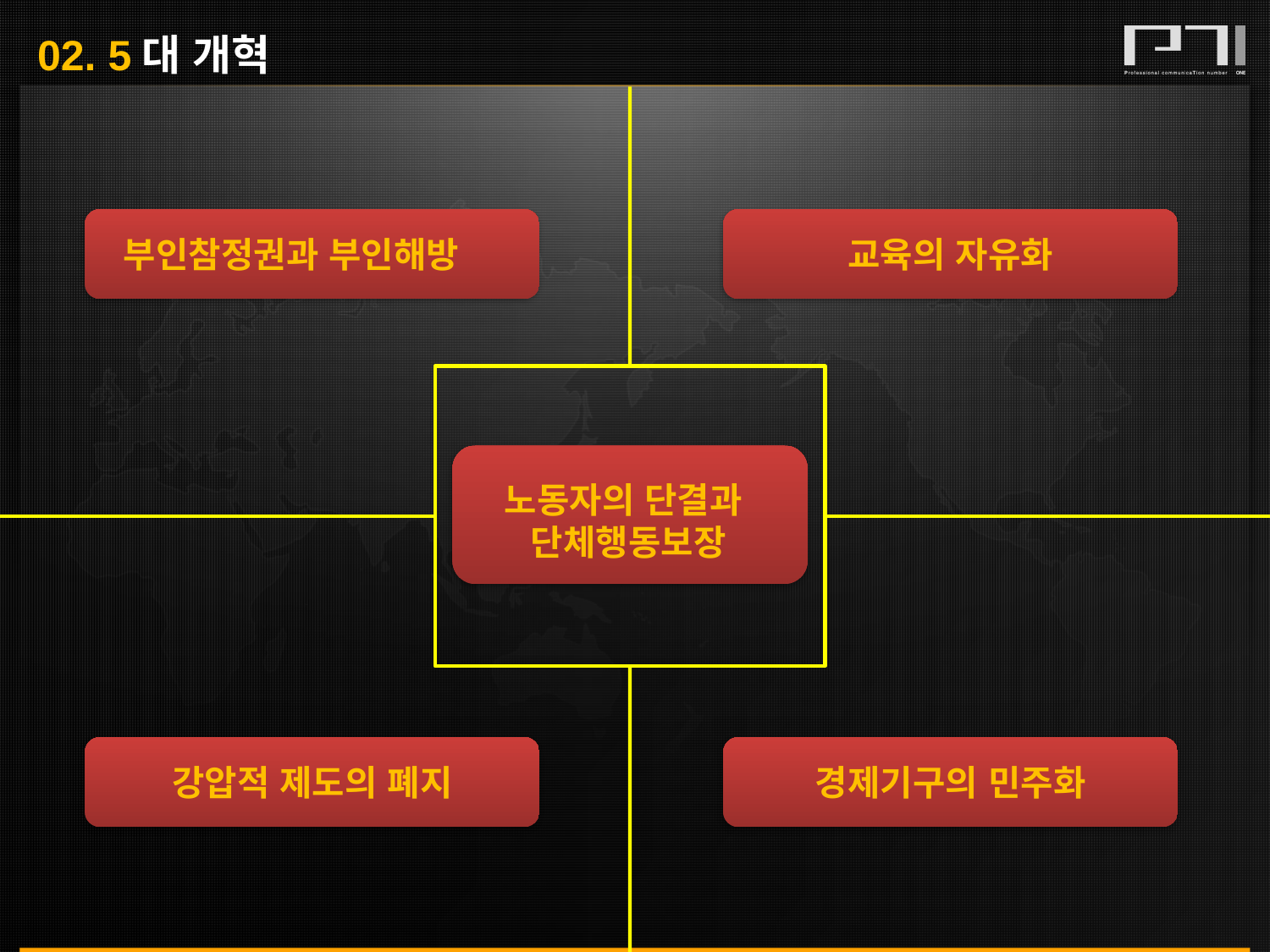

02. 5대 개혁

부인참정권과 부인해방

교육의 자유화

노동자의 단결과
단체행동보장

강압적 제도의 폐지

경제기구의 민주화